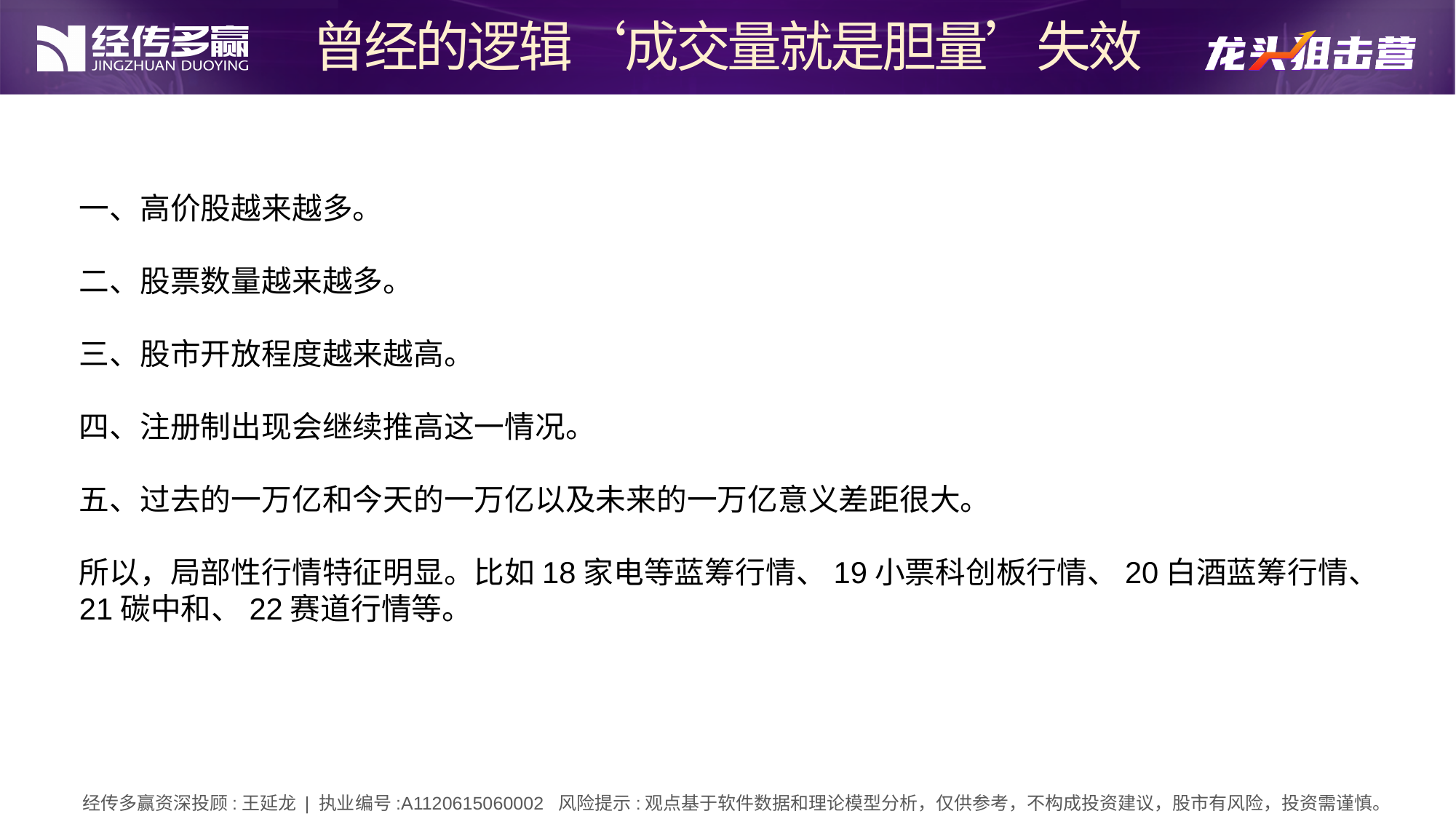

曾经的逻辑‘成交量就是胆量’失效
一、高价股越来越多。

二、股票数量越来越多。

三、股市开放程度越来越高。

四、注册制出现会继续推高这一情况。

五、过去的一万亿和今天的一万亿以及未来的一万亿意义差距很大。

所以，局部性行情特征明显。比如18家电等蓝筹行情、19小票科创板行情、20白酒蓝筹行情、
21碳中和、22赛道行情等。